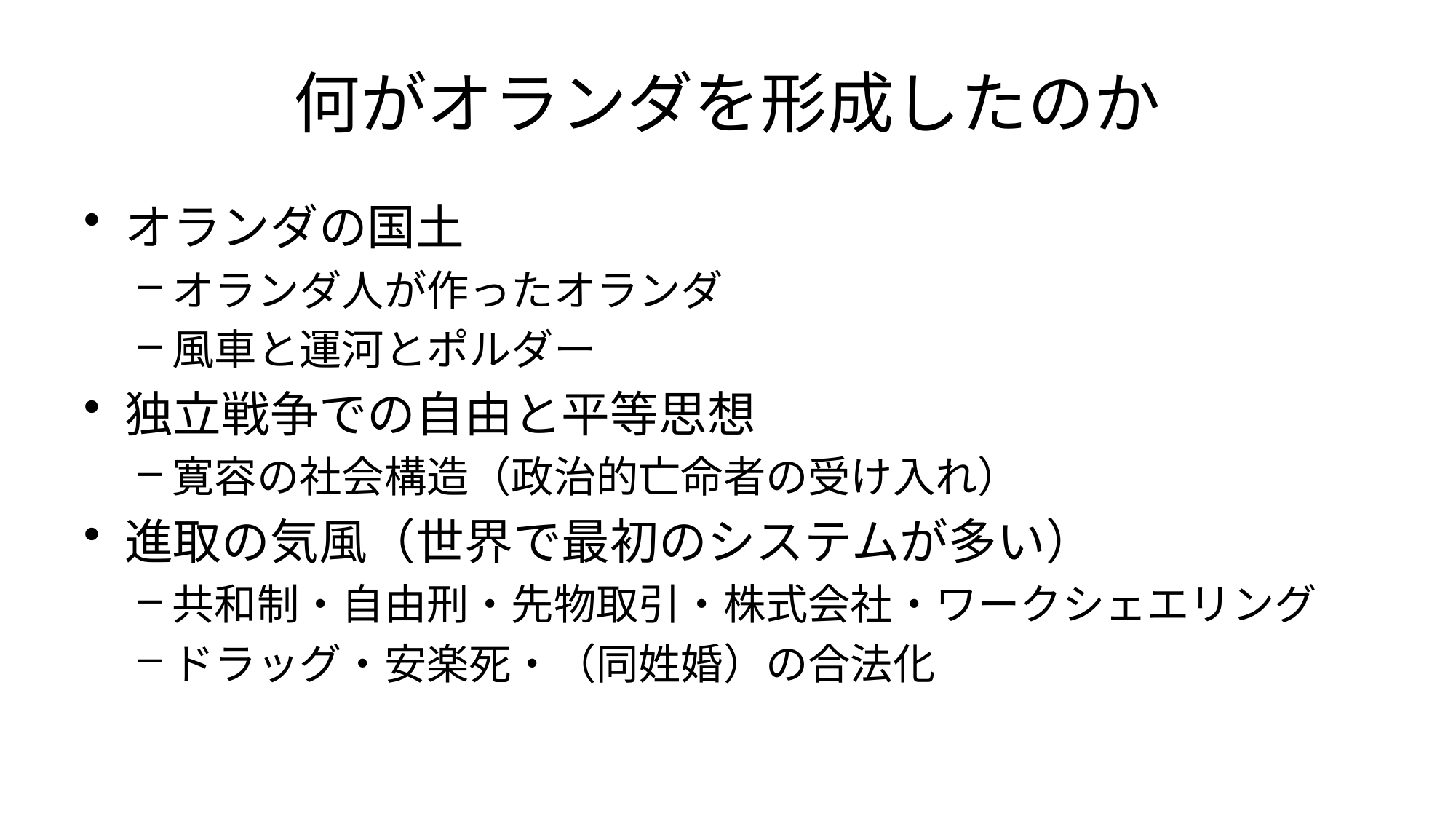

# 何がオランダを形成したのか
オランダの国土
オランダ人が作ったオランダ
風車と運河とポルダー
独立戦争での自由と平等思想
寛容の社会構造（政治的亡命者の受け入れ）
進取の気風（世界で最初のシステムが多い）
共和制・自由刑・先物取引・株式会社・ワークシェエリング
ドラッグ・安楽死・（同姓婚）の合法化